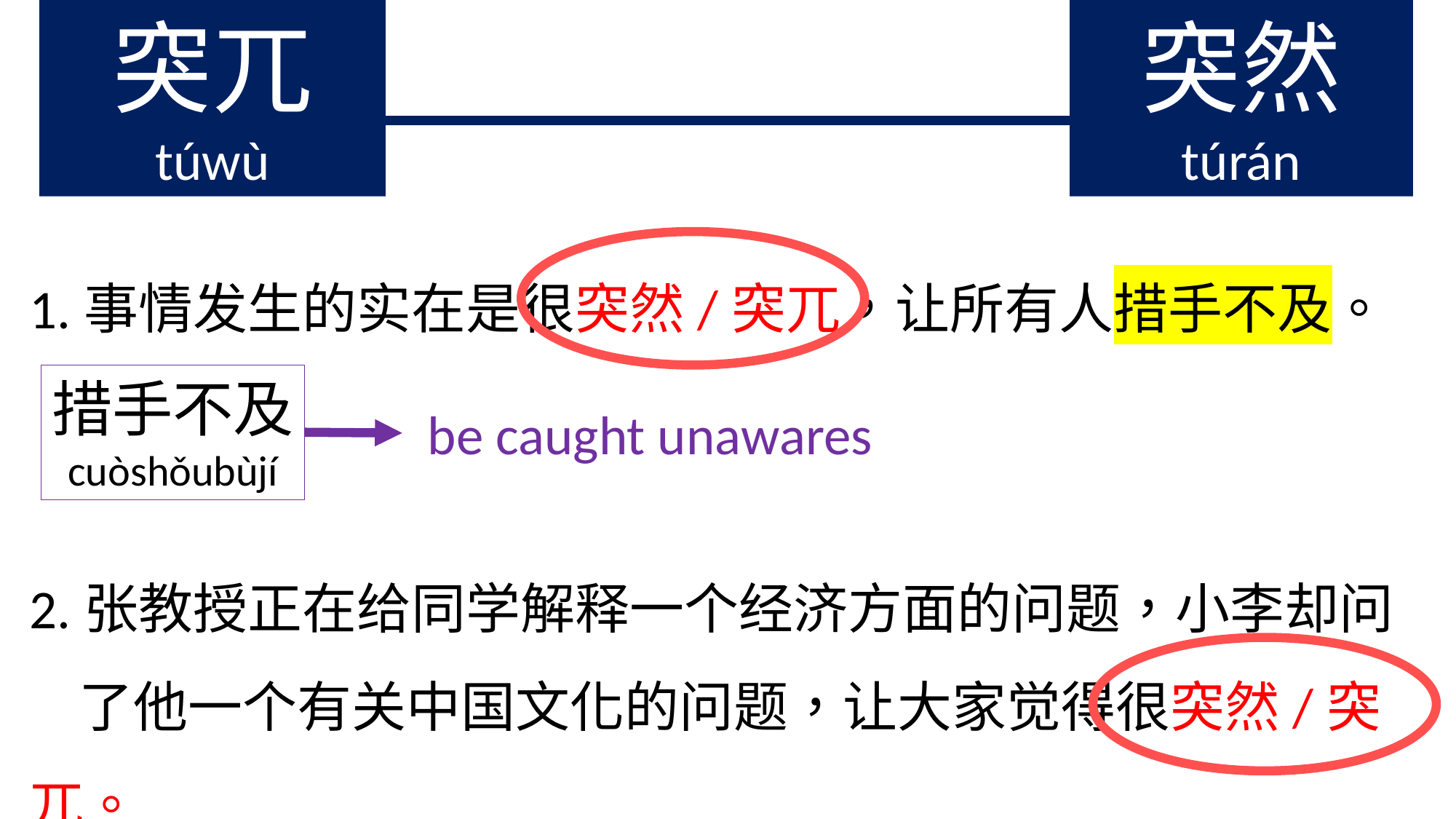

突兀
túwù
突然
túrán

1.事情发生的实在是很突然/突兀，让所有人措手不及。
措手不及
cuòshǒubùjí
be caught unawares
2.张教授正在给同学解释一个经济方面的问题，小李却问
   了他一个有关中国文化的问题，让大家觉得很突然/突兀。